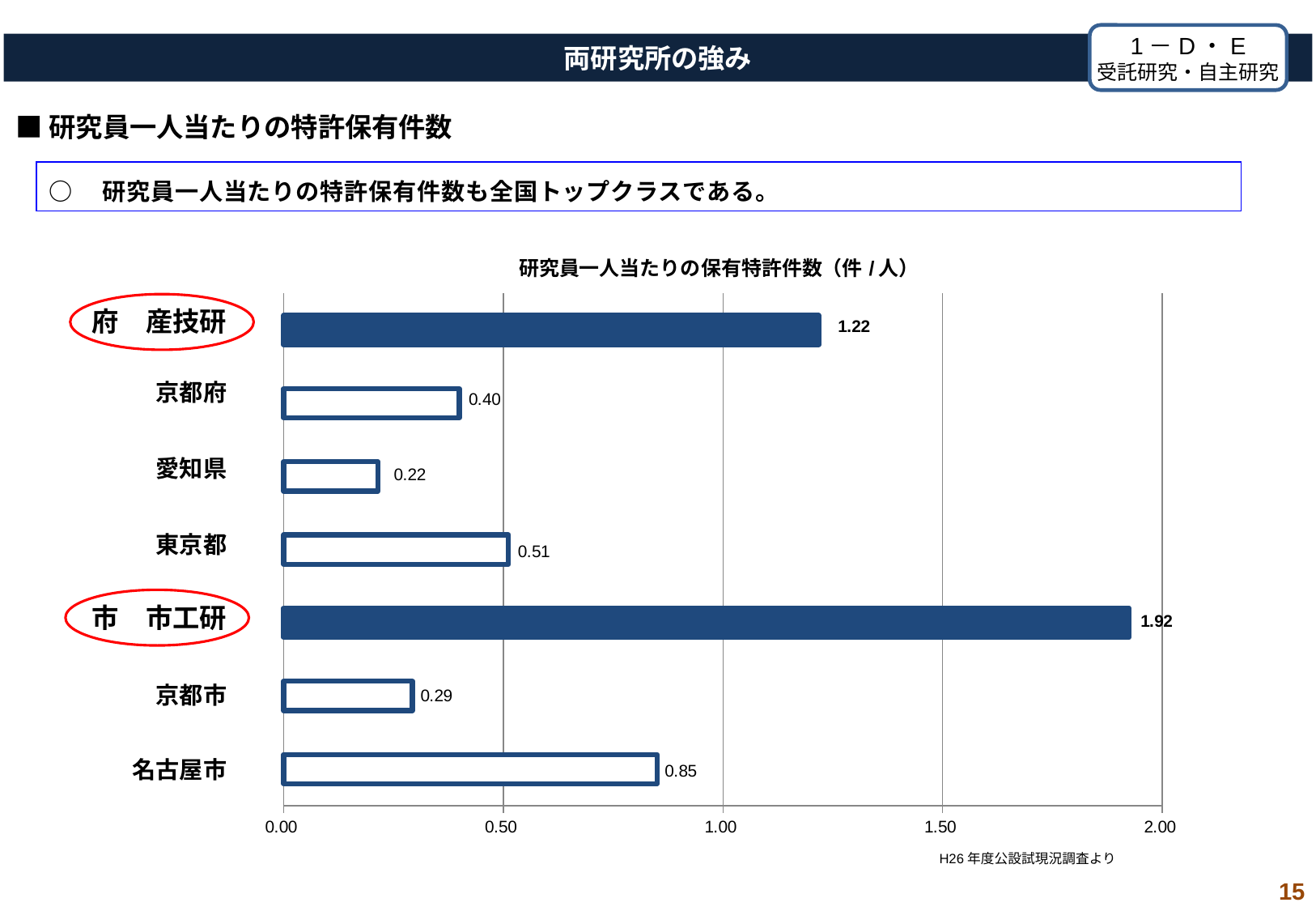

1－D・E
受託研究・自主研究
両研究所の強み
■研究員一人当たりの特許保有件数
○　研究員一人当たりの特許保有件数も全国トップクラスである。

### Chart: 研究員一人当たりの保有特許件数（件/人）

| Category | 研究員1人当たりの保有特許件数（件/人） |
|---|---|
| 名古屋市 | 0.85 |
| 京都市 | 0.29310344827586204 |
| 市 市工研 | 1.9240506329113924 |
| 東京都 | 0.512 |
| 愛知県 | 0.21505376344086022 |
| 京都府 | 0.4 |
| 府 産技研 | 1.217741935483871 |
府　産技研

京都府

愛知県

東京都

市　市工研

京都市

名古屋市

H26年度公設試現況調査より
15